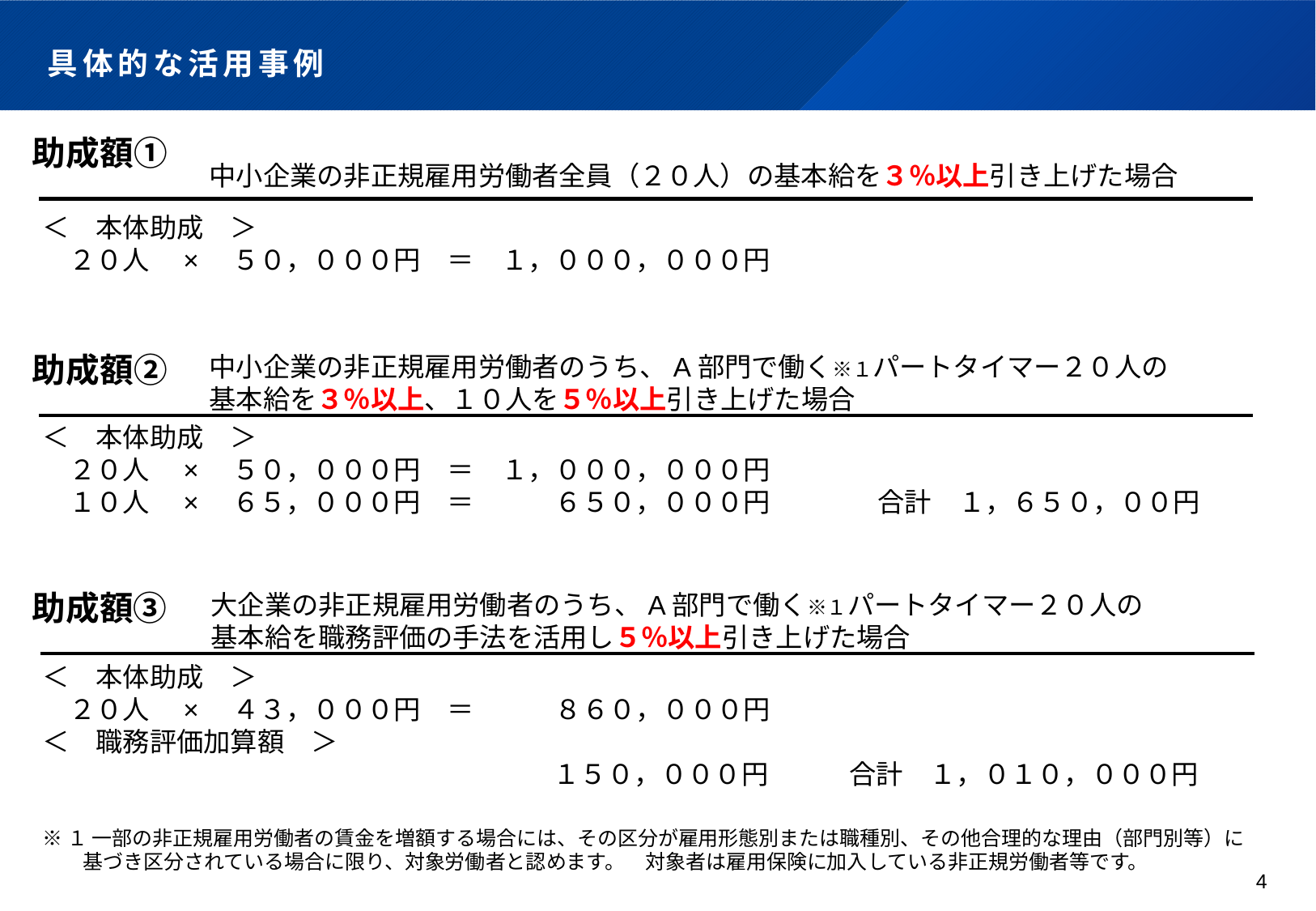

# 具体的な活用事例
中中小企業の非正規雇用労働者全員（２０人）の基本給を３％以上引き上げた場合
助成額①
＜　本体助成　＞
　２０人　×　５０，０００円　＝　１，０００，０００円
中中小企業の非正規雇用労働者のうち、A部門で働く※１パートタイマー２０人の
　基本給を３％以上、１０人を５％以上引き上げた場合
助成額②
＜　本体助成　＞
　２０人　×　５０，０００円　＝　１，０００，０００円
　１０人　×　６５，０００円　＝　　　６５０，０００円　　　　合計　１，６５０，００円
　大企業の非正規雇用労働者のうち、A部門で働く※１パートタイマー２０人の
　基本給を職務評価の手法を活用し５％以上引き上げた場合
助成額③
＜　本体助成　＞
　２０人　×　４３，０００円　＝　　　８６０，０００円
＜　職務評価加算額　＞
　　　　　　　　　　　　　　　　　　　１５０，０００円　　　合計　１，０１０，０００円

※１ 一部の非正規雇用労働者の賃金を増額する場合には、その区分が雇用形態別または職種別、その他合理的な理由（部門別等）に
　　基づき区分されている場合に限り、対象労働者と認めます。　対象者は雇用保険に加入している非正規労働者等です。
4